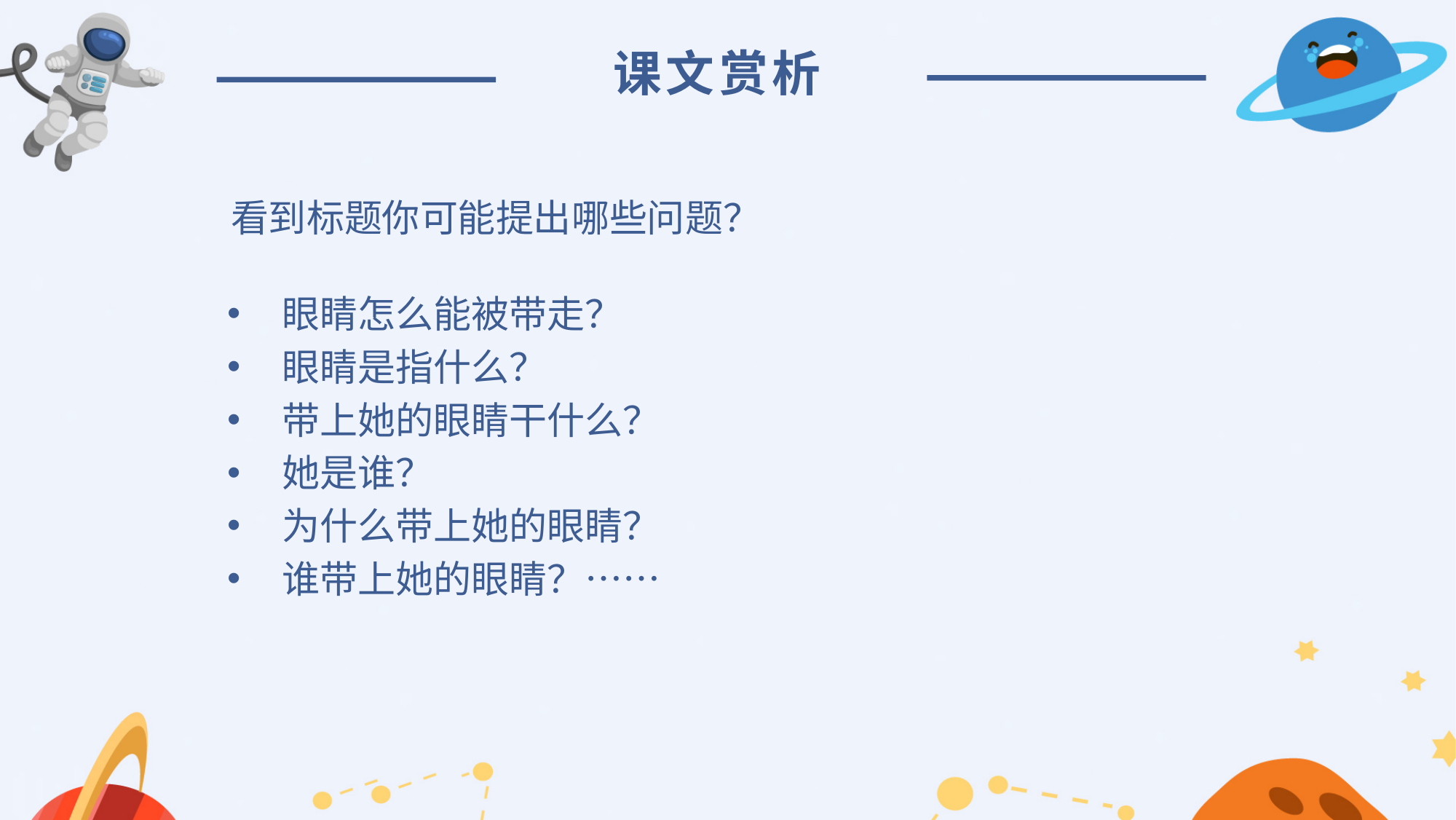

课文赏析

看到标题你可能提出哪些问题？
眼睛怎么能被带走？
眼睛是指什么？
带上她的眼睛干什么？
她是谁？
为什么带上她的眼睛？
谁带上她的眼睛？……